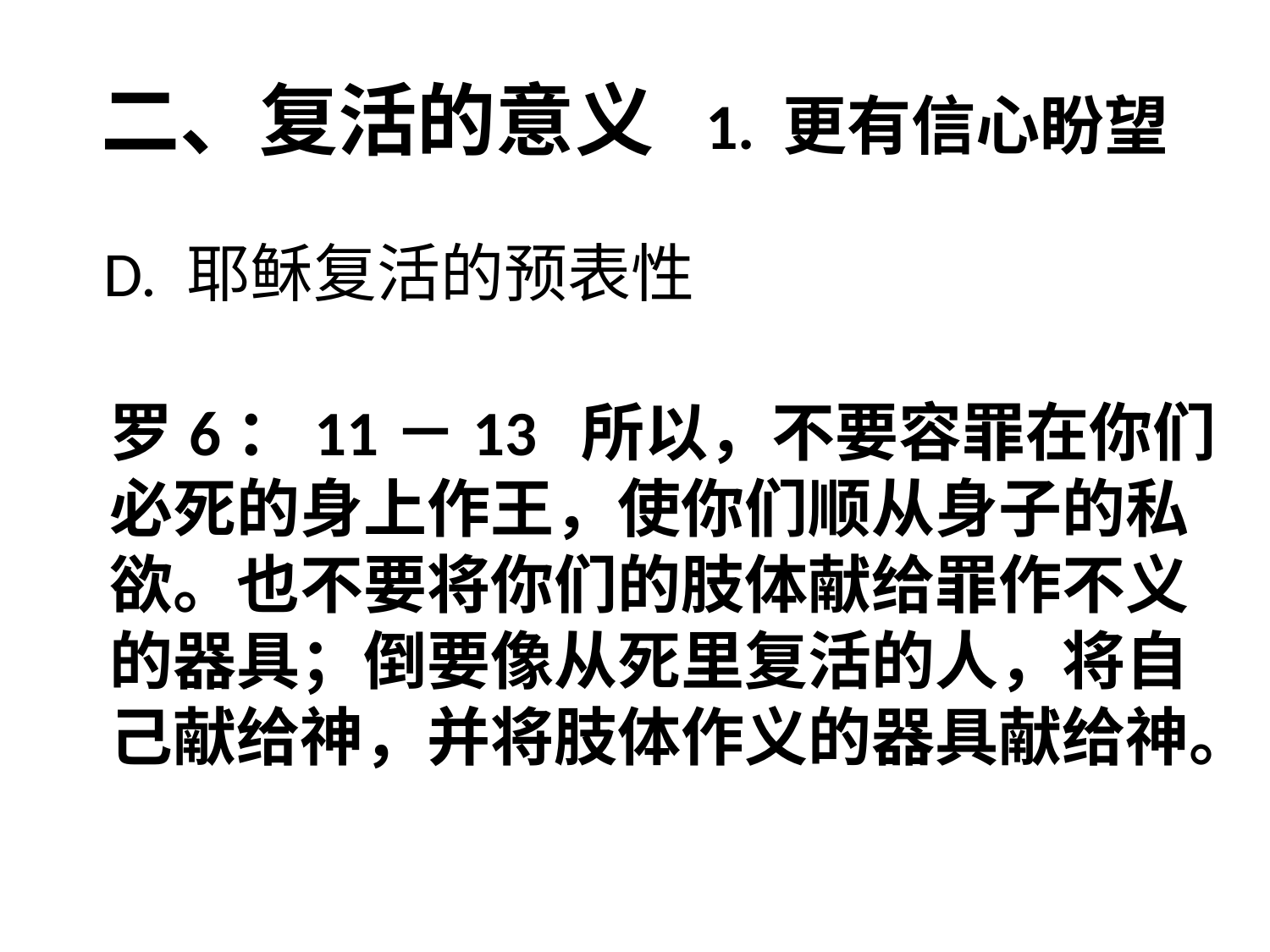

# 二、复活的意义  1. 更有信心盼望
D. 耶稣复活的预表性
罗6：11－13  所以，不要容罪在你们必死的身上作王，使你们顺从身子的私欲。也不要将你们的肢体献给罪作不义的器具；倒要像从死里复活的人，将自己献给神，并将肢体作义的器具献给神。